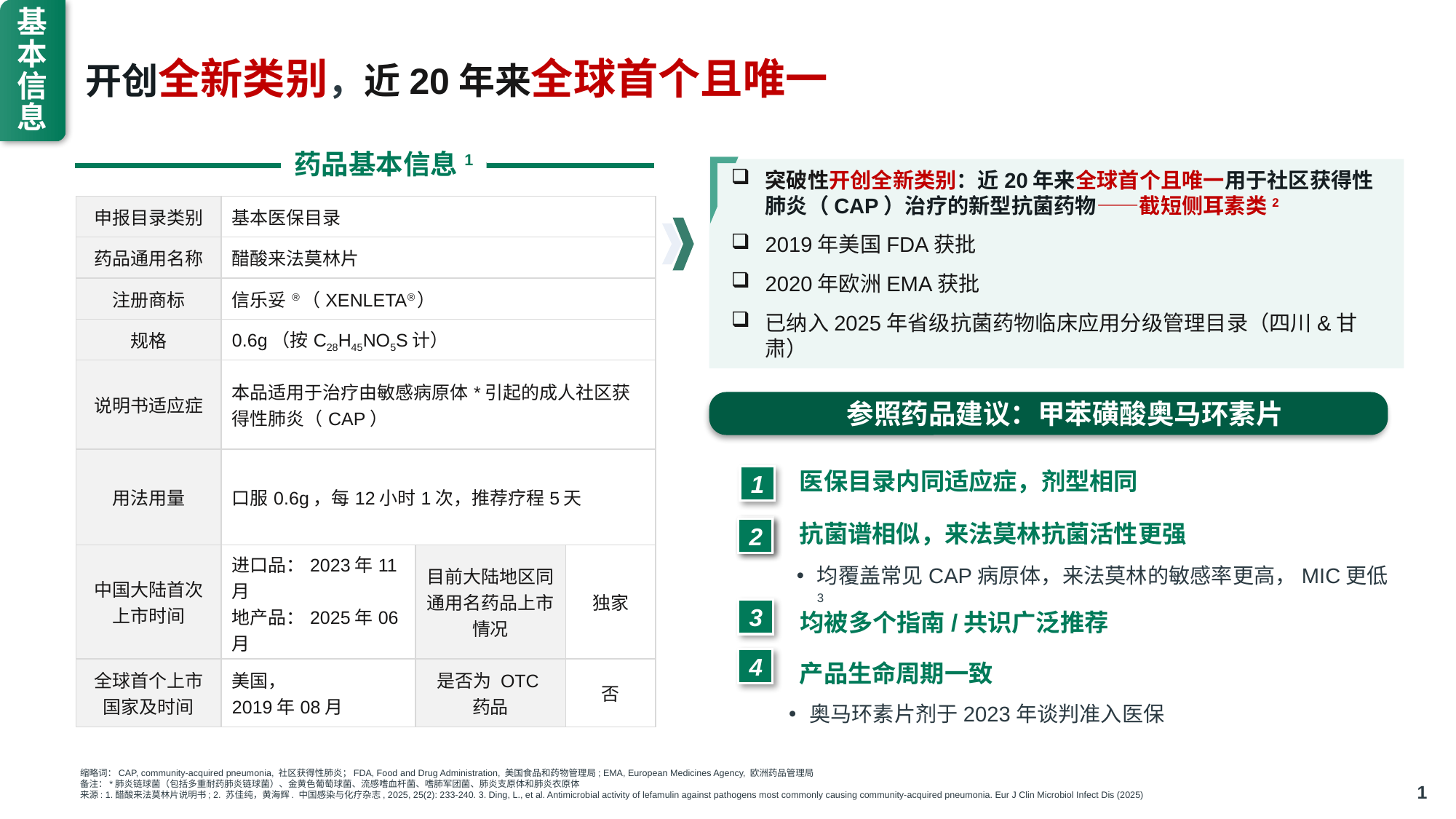

基本信息
# 开创全新类别，近20年来全球首个且唯一
药品基本信息1

突破性开创全新类别：近20年来全球首个且唯一用于社区获得性肺炎（CAP）治疗的新型抗菌药物——截短侧耳素类2
2019年美国FDA获批
2020年欧洲EMA获批
已纳入2025年省级抗菌药物临床应用分级管理目录（四川&甘肃）
| 申报目录类别 | 基本医保目录 |  |  |
| --- | --- | --- | --- |
| 药品通用名称 | 醋酸来法莫林片 |  |  |
| 注册商标 | 信乐妥®（XENLETA®） |  |  |
| 规格 | 0.6g（按C28H45NO5S计） |  |  |
| 说明书适应症 | 本品适用于治疗由敏感病原体\*引起的成人社区获得性肺炎（CAP） |  |  |
| 用法用量 | 口服0.6g，每12小时1次，推荐疗程5天 |  |  |
| 中国大陆首次上市时间 | 进口品：2023年11月 地产品：2025年06月 | 目前大陆地区同通用名药品上市情况 | 独家 |
| 全球首个上市国家及时间 | 美国， 2019年08月 | 是否为 OTC 药品 | 否 |

参照药品建议：甲苯磺酸奥马环素片
医保目录内同适应症，剂型相同
1
抗菌谱相似，来法莫林抗菌活性更强
2
2
均覆盖常见CAP病原体，来法莫林的敏感率更高，MIC更低3
均被多个指南/共识广泛推荐
3
4
产品生命周期一致
奥马环素片剂于2023年谈判准入医保
缩略词：CAP, community-acquired pneumonia, 社区获得性肺炎；FDA, Food and Drug Administration, 美国食品和药物管理局; EMA, European Medicines Agency, 欧洲药品管理局
备注：*肺炎链球菌（包括多重耐药肺炎链球菌）、金黄色葡萄球菌、流感嗜血杆菌、嗜肺军团菌、肺炎支原体和肺炎衣原体
来源: 1.醋酸来法莫林片说明书; 2. 苏佳纯，黄海辉. 中国感染与化疗杂志, 2025, 25(2): 233-240. 3. Ding, L., et al. Antimicrobial activity of lefamulin against pathogens most commonly causing community-acquired pneumonia. Eur J Clin Microbiol Infect Dis (2025)
1